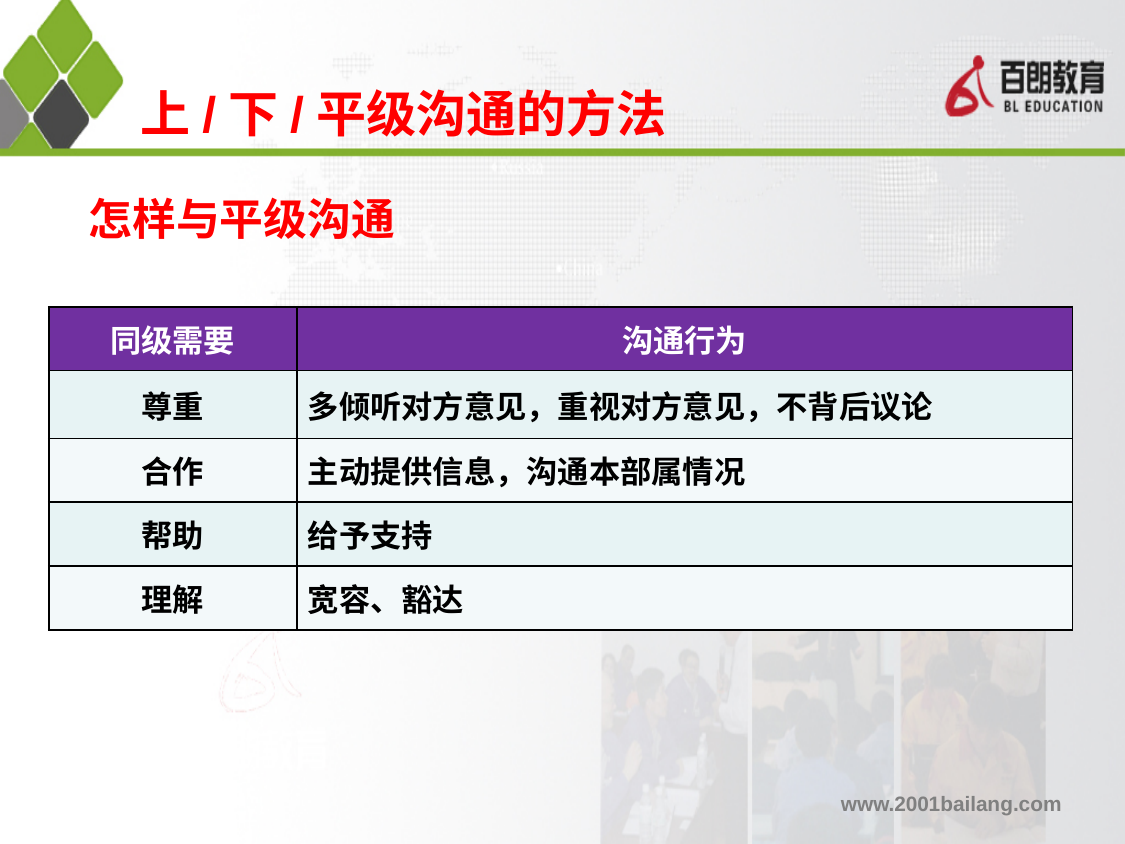

上/下/平级沟通的方法

怎样与平级沟通
| 同级需要 | 沟通行为 |
| --- | --- |
| 尊重 | 多倾听对方意见，重视对方意见，不背后议论 |
| 合作 | 主动提供信息，沟通本部属情况 |
| 帮助 | 给予支持 |
| 理解 | 宽容、豁达 |